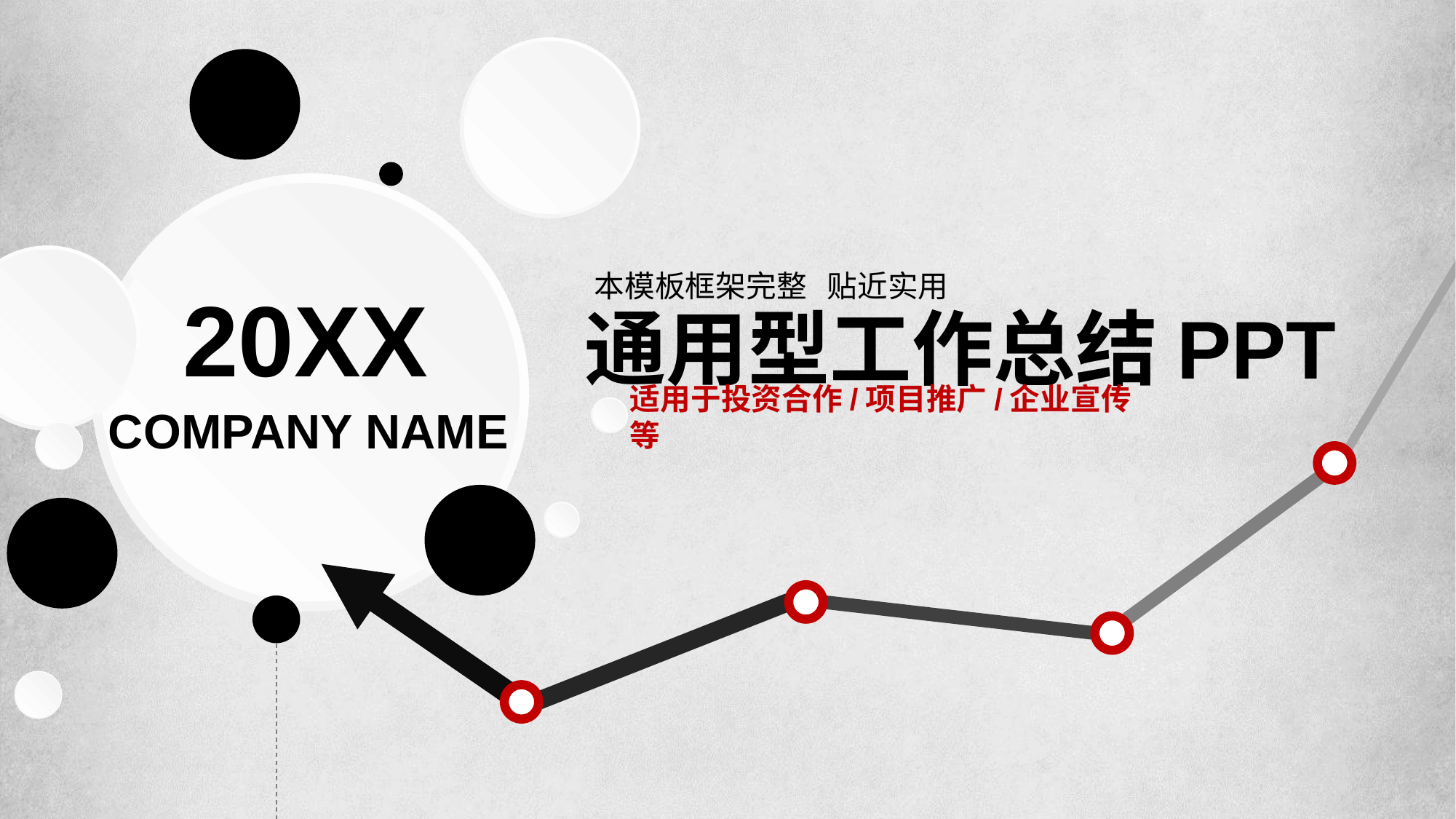

通用型工作总结PPT
本模板框架完整   贴近实用

20XX
适用于投资合作/项目推广/企业宣传等
COMPANY NAME